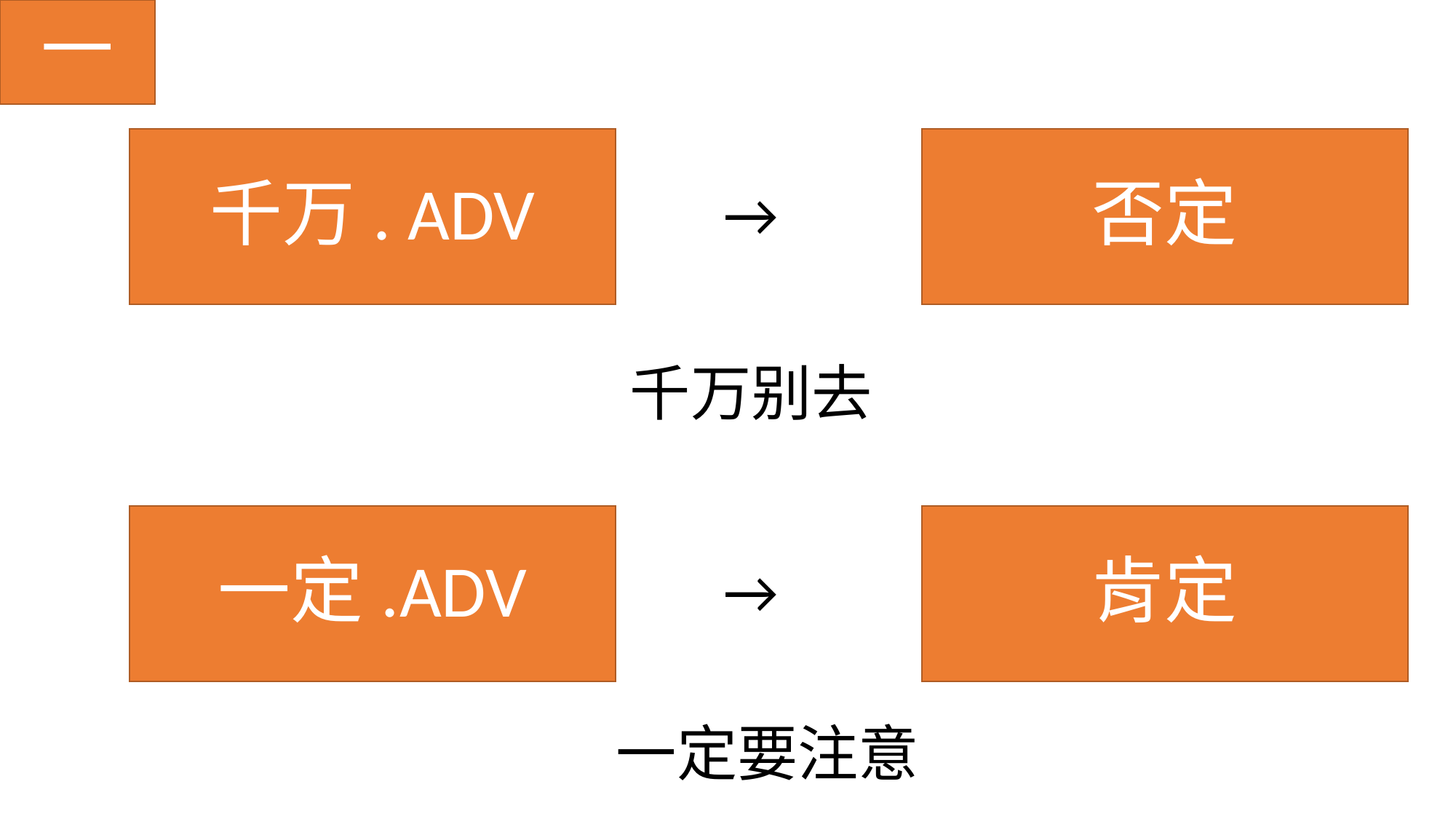

一
# 千万. ADV
否定
→
千万别去
肯定
一定.ADV
→
一定要注意